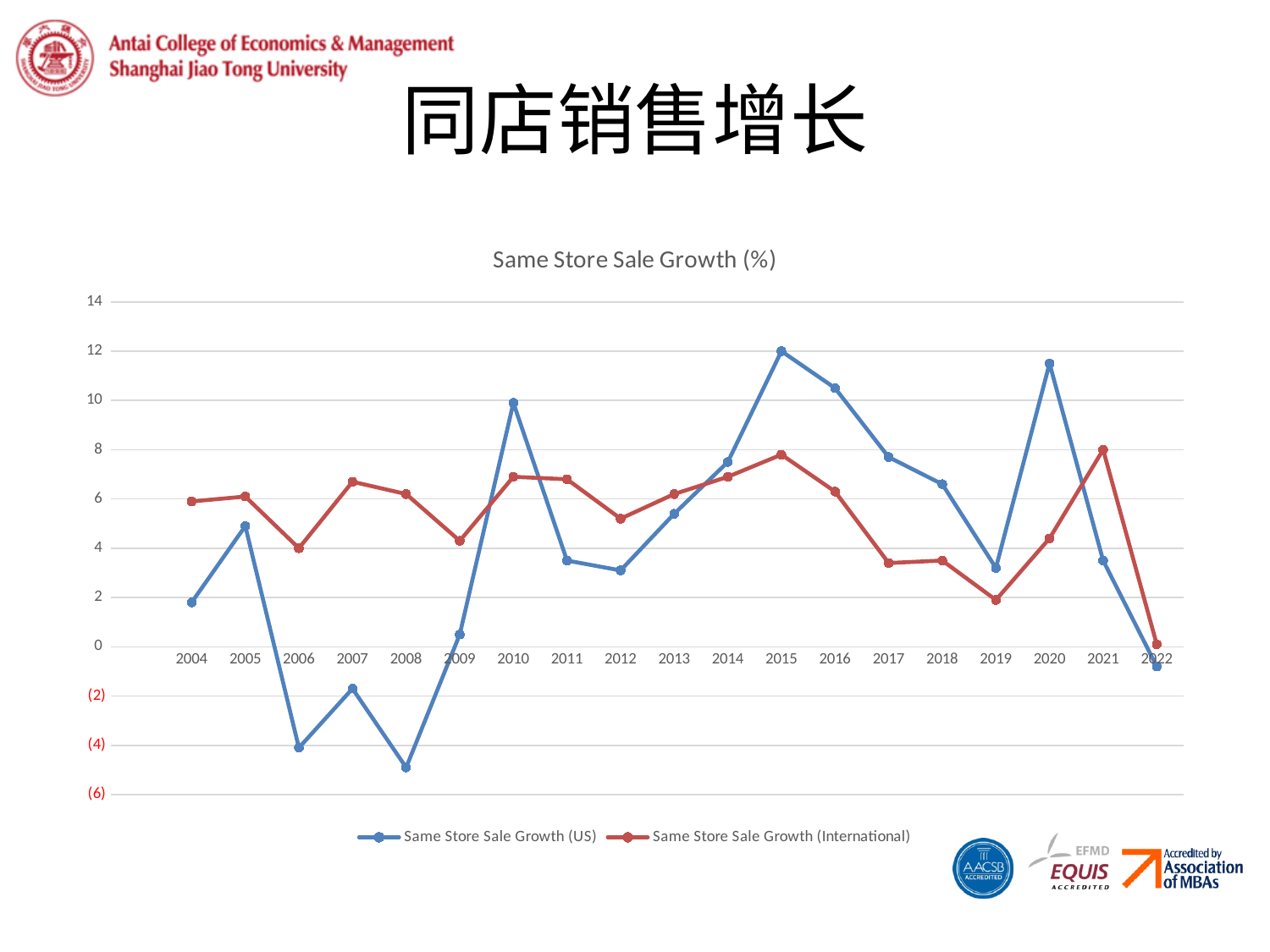

# 同店销售增长

### Chart: Same Store Sale Growth (%)

| Category | Same Store Sale Growth (US) | Same Store Sale Growth (International) |
|---|---|---|
|  | None | None |
| 2004 | 1.8 | 5.9 |
| 2005 | 4.9 | 6.1 |
| 2006 | -4.1 | 4.0 |
| 2007 | -1.7 | 6.7 |
| 2008 | -4.9 | 6.2 |
| 2009 | 0.5 | 4.3 |
| 2010 | 9.9 | 6.9 |
| 2011 | 3.5 | 6.8 |
| 2012 | 3.1 | 5.2 |
| 2013 | 5.4 | 6.2 |
| 2014 | 7.5 | 6.9 |
| 2015 | 12.0 | 7.8 |
| 2016 | 10.5 | 6.3 |
| 2017 | 7.7 | 3.4 |
| 2018 | 6.6 | 3.5 |
| 2019 | 3.2 | 1.9 |
| 2020 | 11.5 | 4.4 |
| 2021 | 3.5 | 8.0 |
| 2022 | -0.8 | 0.1 |